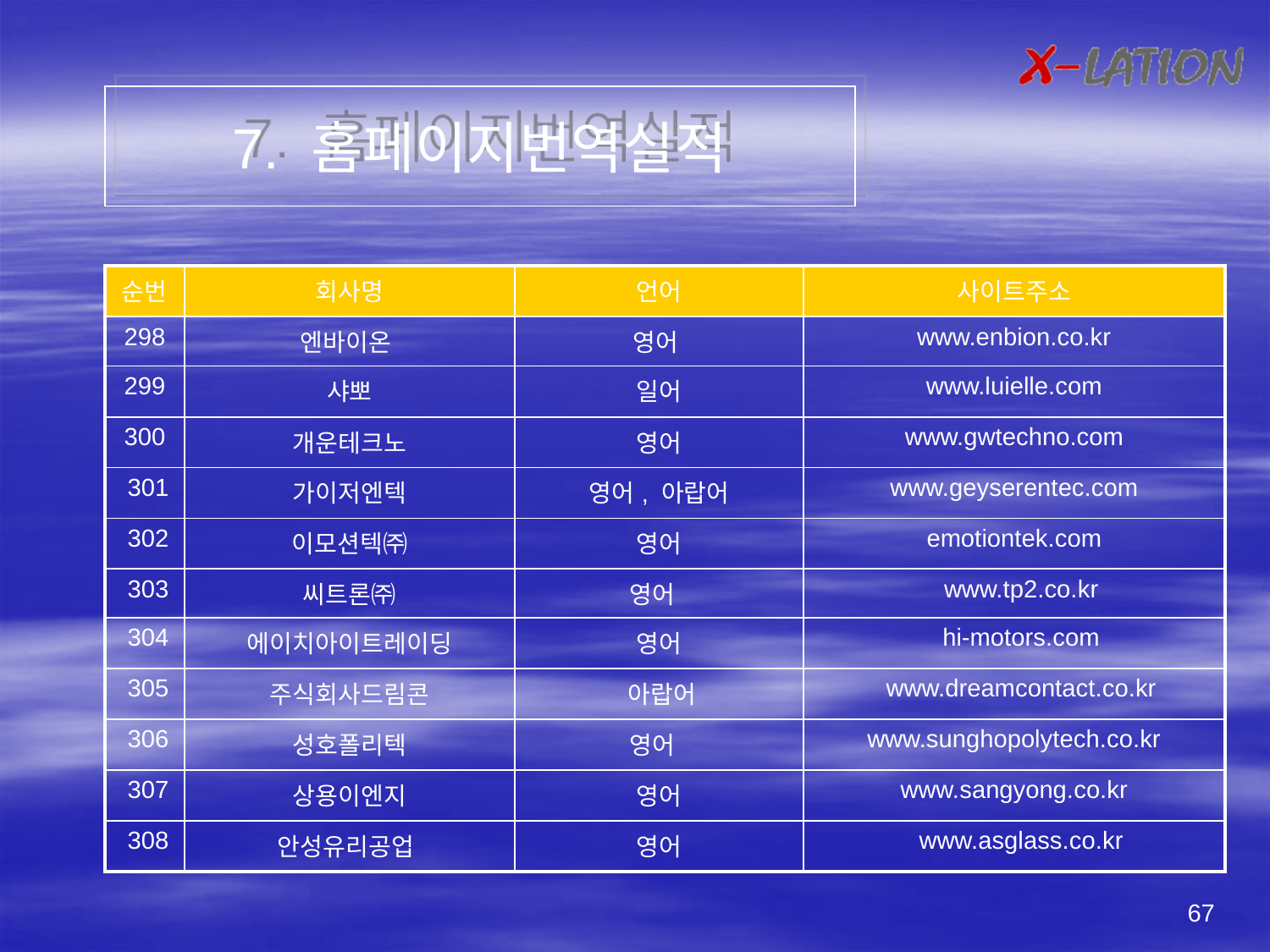

7. 홈페이지번역실적
| 순번 | 회사명 | 언어 | 사이트주소 |
| --- | --- | --- | --- |
| 298 | 엔바이온 | 영어 | www.enbion.co.kr |
| 299 | 샤뽀 | 일어 | www.luielle.com |
| 300 | 개운테크노 | 영어 | www.gwtechno.com |
| 301 | 가이저엔텍 | 영어, 아랍어 | www.geyserentec.com |
| 302 | 이모션텍㈜ | 영어 | emotiontek.com |
| 303 | 씨트론㈜ | 영어 | www.tp2.co.kr |
| 304 | 에이치아이트레이딩 | 영어 | hi-motors.com |
| 305 | 주식회사드림콘 | 아랍어 | www.dreamcontact.co.kr |
| 306 | 성호폴리텍 | 영어 | www.sunghopolytech.co.kr |
| 307 | 상용이엔지 | 영어 | www.sangyong.co.kr |
| 308 | 안성유리공업 | 영어 | www.asglass.co.kr |
67